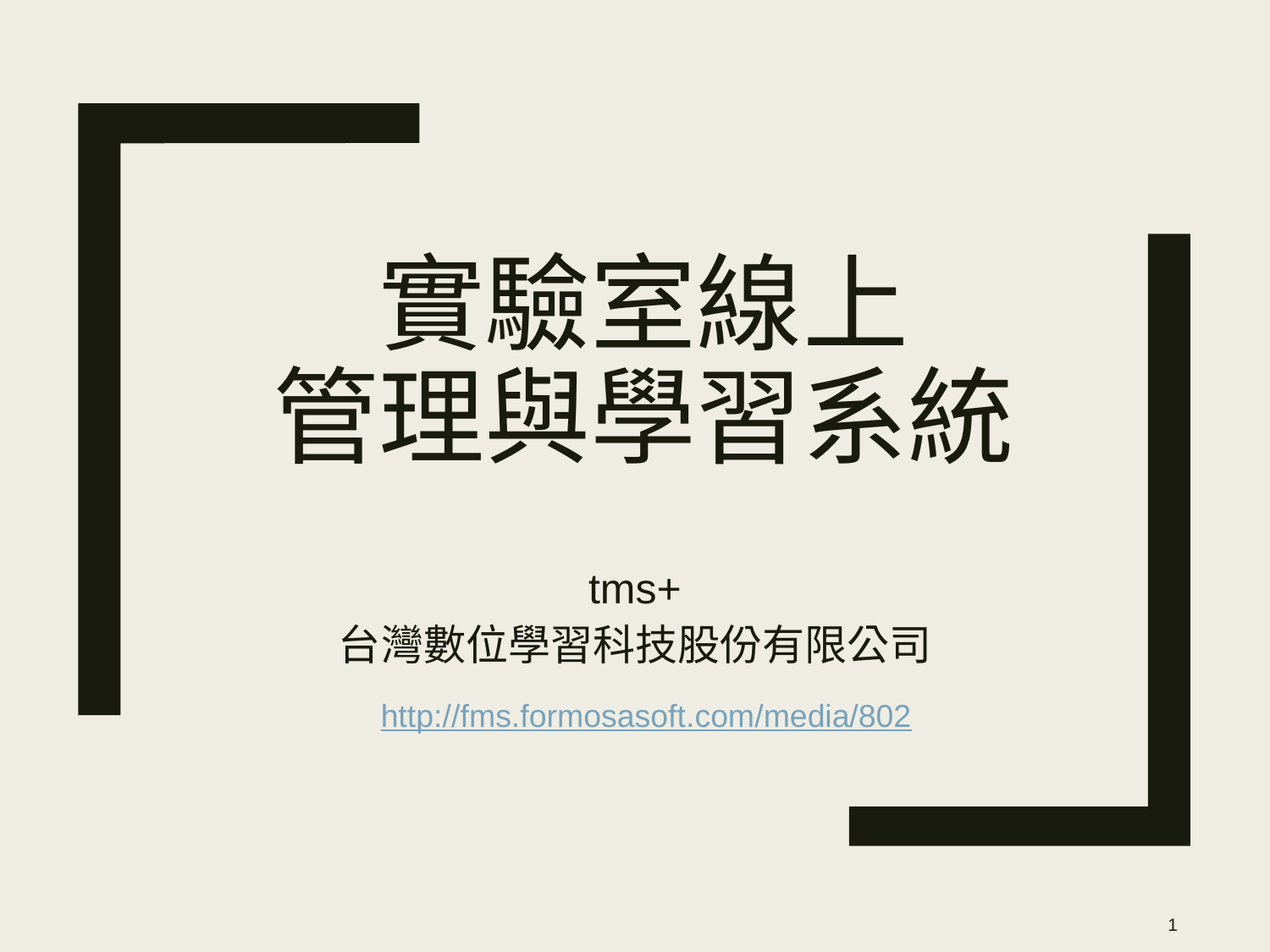

# 實驗室線上 管理與學習系統
tms+
台灣數位學習科技股份有限公司
http://fms.formosasoft.com/media/802
1